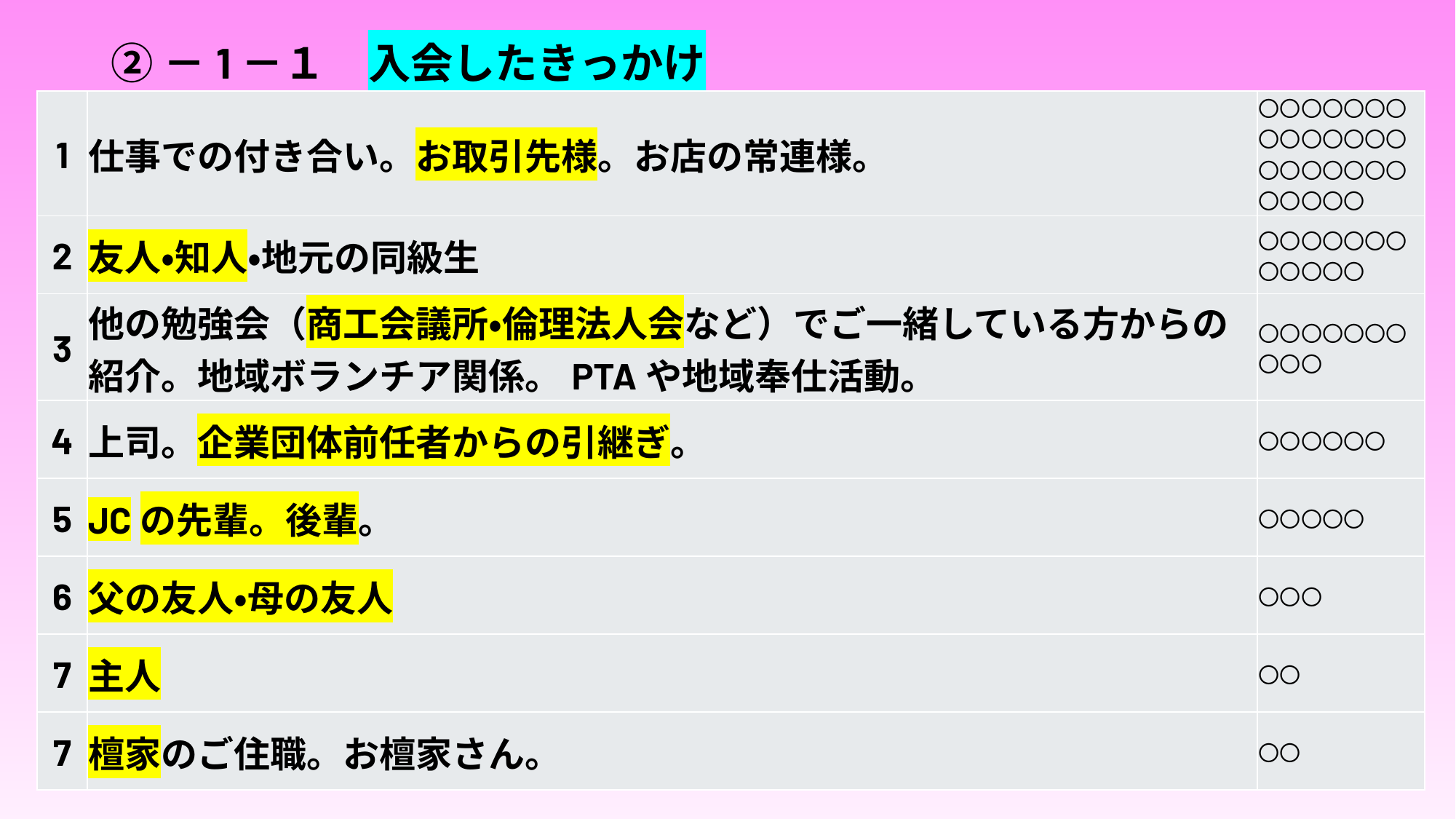

# ②－1－１　入会したきっかけ
| 1 | 仕事での付き合い。お取引先様。お店の常連様。 | 〇〇〇〇〇〇〇〇〇〇〇〇〇〇〇〇〇〇〇〇〇〇〇〇〇〇 |
| --- | --- | --- |
| 2 | 友人・知人・地元の同級生 | 〇〇〇〇〇〇〇〇〇〇〇〇 |
| 3 | 他の勉強会（商工会議所・倫理法人会など）でご一緒している方からの紹介。地域ボランチア関係。PTAや地域奉仕活動。 | 〇〇〇〇〇〇〇〇〇〇 |
| 4 | 上司。企業団体前任者からの引継ぎ。 | 〇〇〇〇〇〇 |
| 5 | JCの先輩。後輩。 | 〇〇〇〇〇 |
| 6 | 父の友人・母の友人 | 〇〇〇 |
| 7 | 主人 | 〇〇 |
| 7 | 檀家のご住職。お檀家さん。 | 〇〇 |